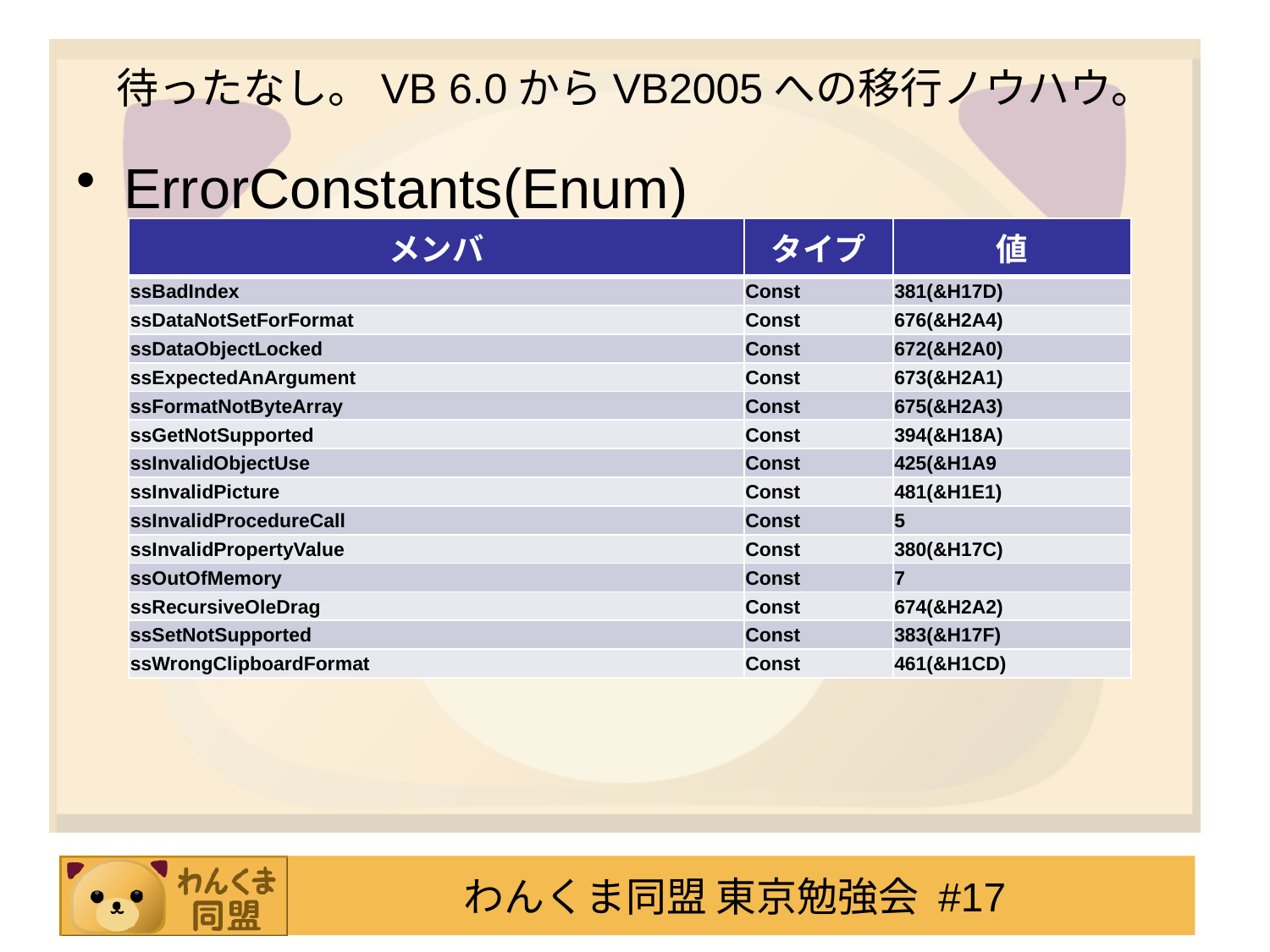

# 待ったなし。VB 6.0からVB2005への移行ノウハウ。
ErrorConstants(Enum)

| メンバ | タイプ | 値 |
| --- | --- | --- |
| ssBadIndex | Const | 381(&H17D) |
| ssDataNotSetForFormat | Const | 676(&H2A4) |
| ssDataObjectLocked | Const | 672(&H2A0) |
| ssExpectedAnArgument | Const | 673(&H2A1) |
| ssFormatNotByteArray | Const | 675(&H2A3) |
| ssGetNotSupported | Const | 394(&H18A) |
| ssInvalidObjectUse | Const | 425(&H1A9 |
| ssInvalidPicture | Const | 481(&H1E1) |
| ssInvalidProcedureCall | Const | 5 |
| ssInvalidPropertyValue | Const | 380(&H17C) |
| ssOutOfMemory | Const | 7 |
| ssRecursiveOleDrag | Const | 674(&H2A2) |
| ssSetNotSupported | Const | 383(&H17F) |
| ssWrongClipboardFormat | Const | 461(&H1CD) |